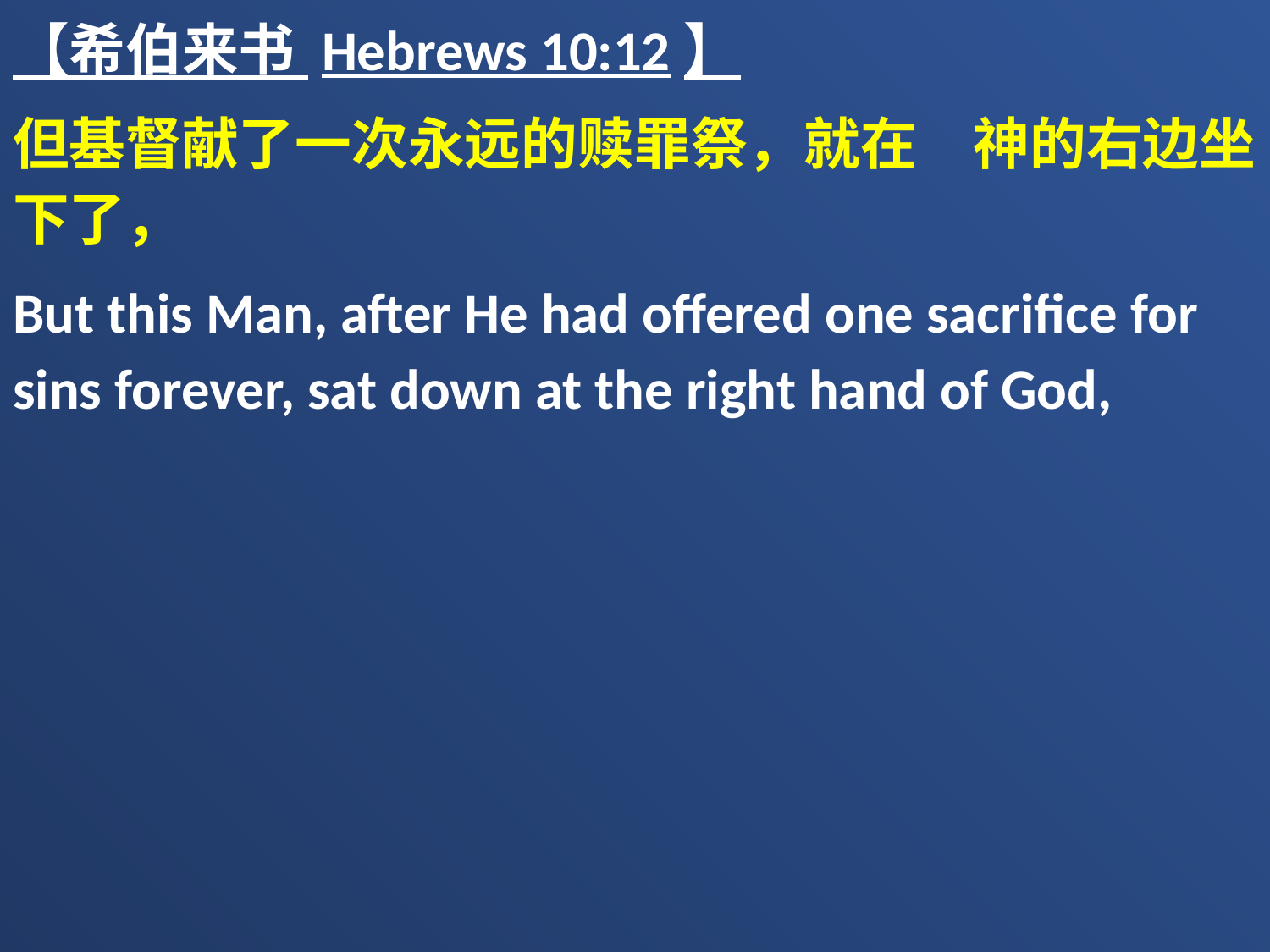

【希伯来书 Hebrews 10:12】
但基督献了一次永远的赎罪祭，就在　神的右边坐下了，
But this Man, after He had offered one sacrifice for sins forever, sat down at the right hand of God,